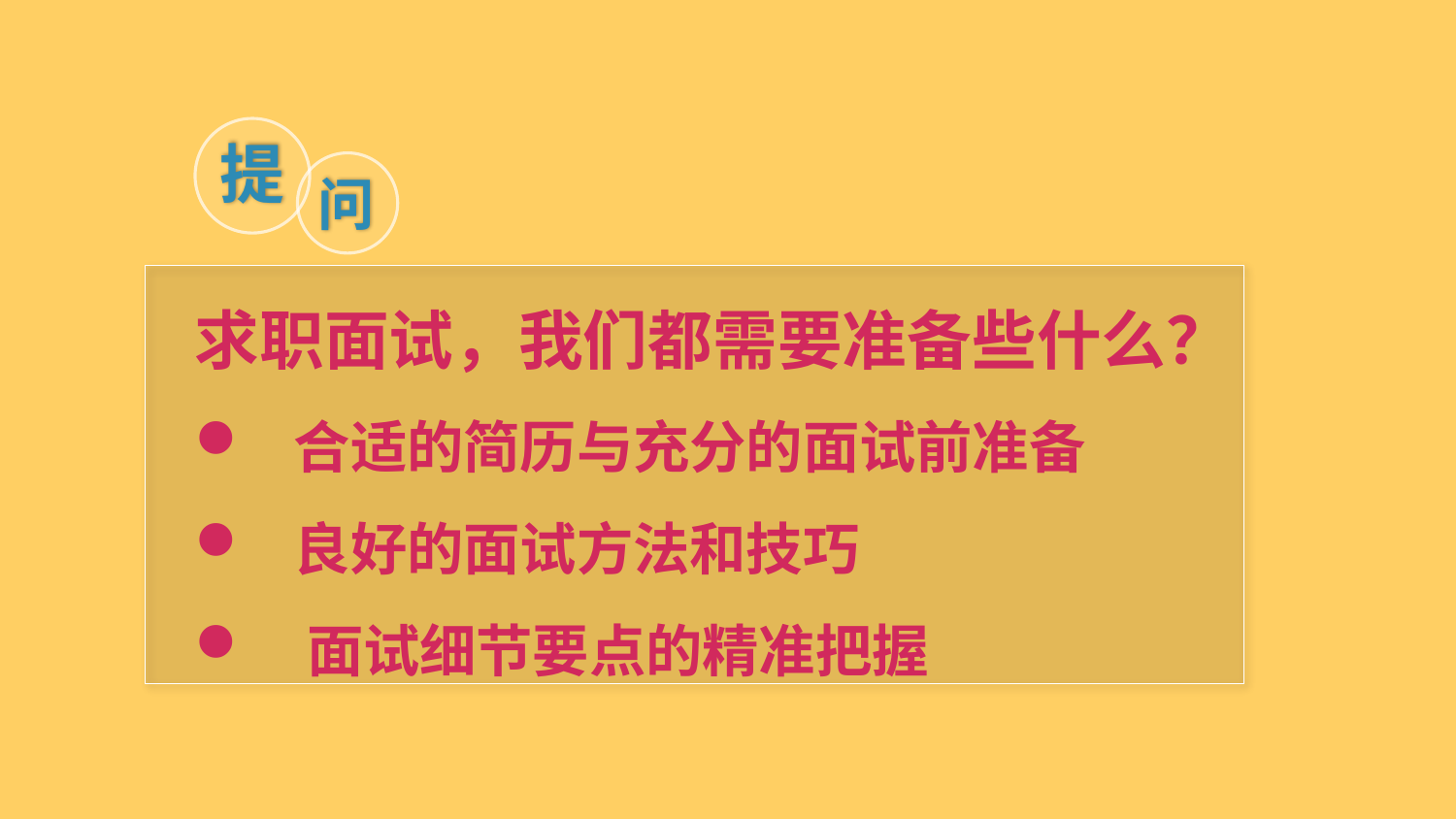

提

问

求职面试，我们都需要准备些什么？
 合适的简历与充分的面试前准备
 良好的面试方法和技巧
  面试细节要点的精准把握